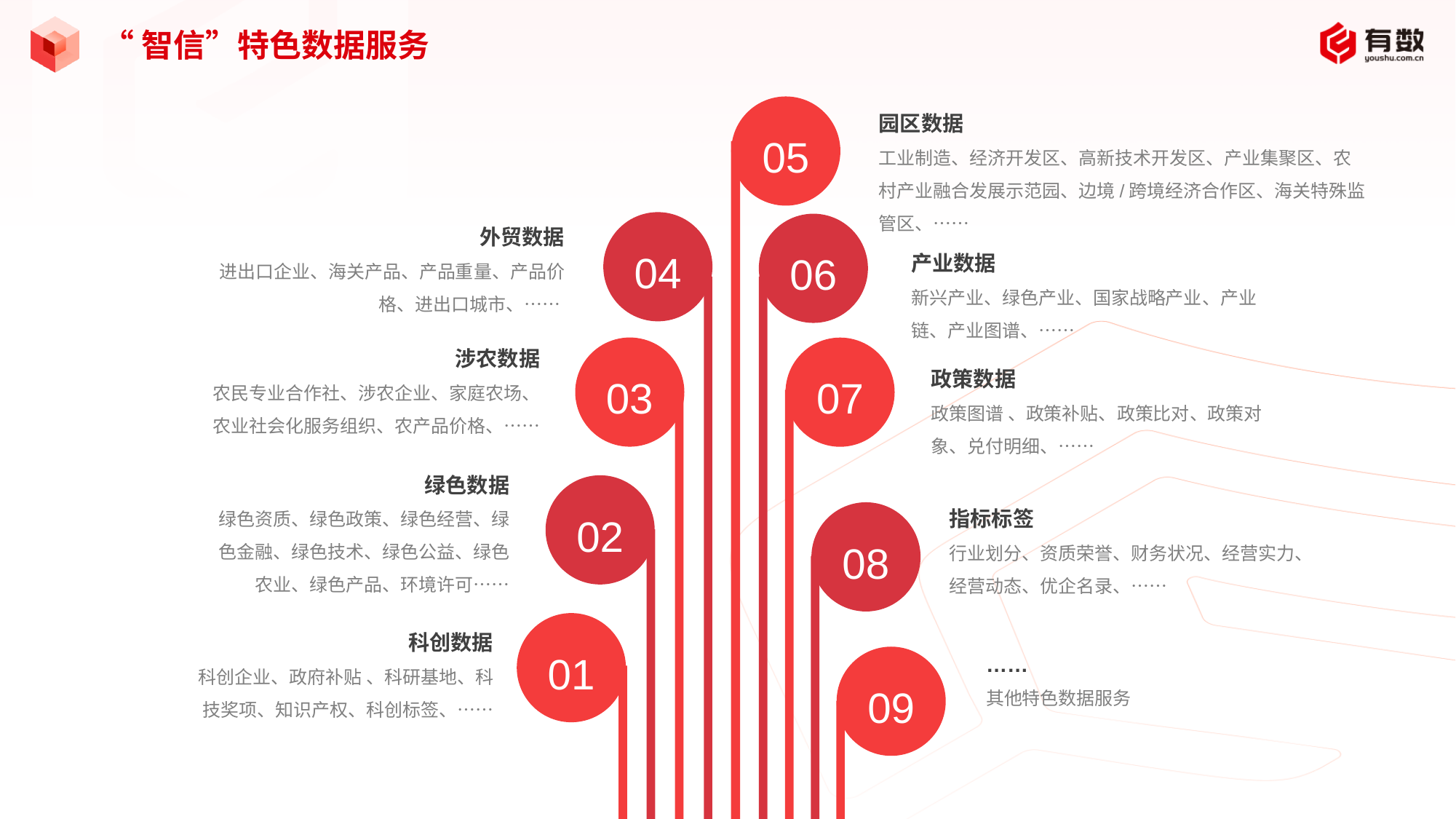

# “智信”特色数据服务
园区数据
工业制造、经济开发区、高新技术开发区、产业集聚区、农村产业融合发展示范园、边境/跨境经济合作区、海关特殊监管区、……
05

外贸数据
进出口企业、海关产品、产品重量、产品价格、进出口城市、……
04
06
产业数据
新兴产业、绿色产业、国家战略产业、产业链、产业图谱、……

涉农数据
农民专业合作社、涉农企业、家庭农场、农业社会化服务组织、农产品价格、……
03
07
政策数据
政策图谱 、政策补贴、政策比对、政策对象、兑付明细、……

绿色数据
绿色资质、绿色政策、绿色经营、绿色金融、绿色技术、绿色公益、绿色农业、绿色产品、环境许可……
02
指标标签
行业划分、资质荣誉、财务状况、经营实力、
经营动态、优企名录、……
08

科创数据
 科创企业、政府补贴 、科研基地、科技奖项、知识产权、科创标签、……
01
……
其他特色数据服务
09

8